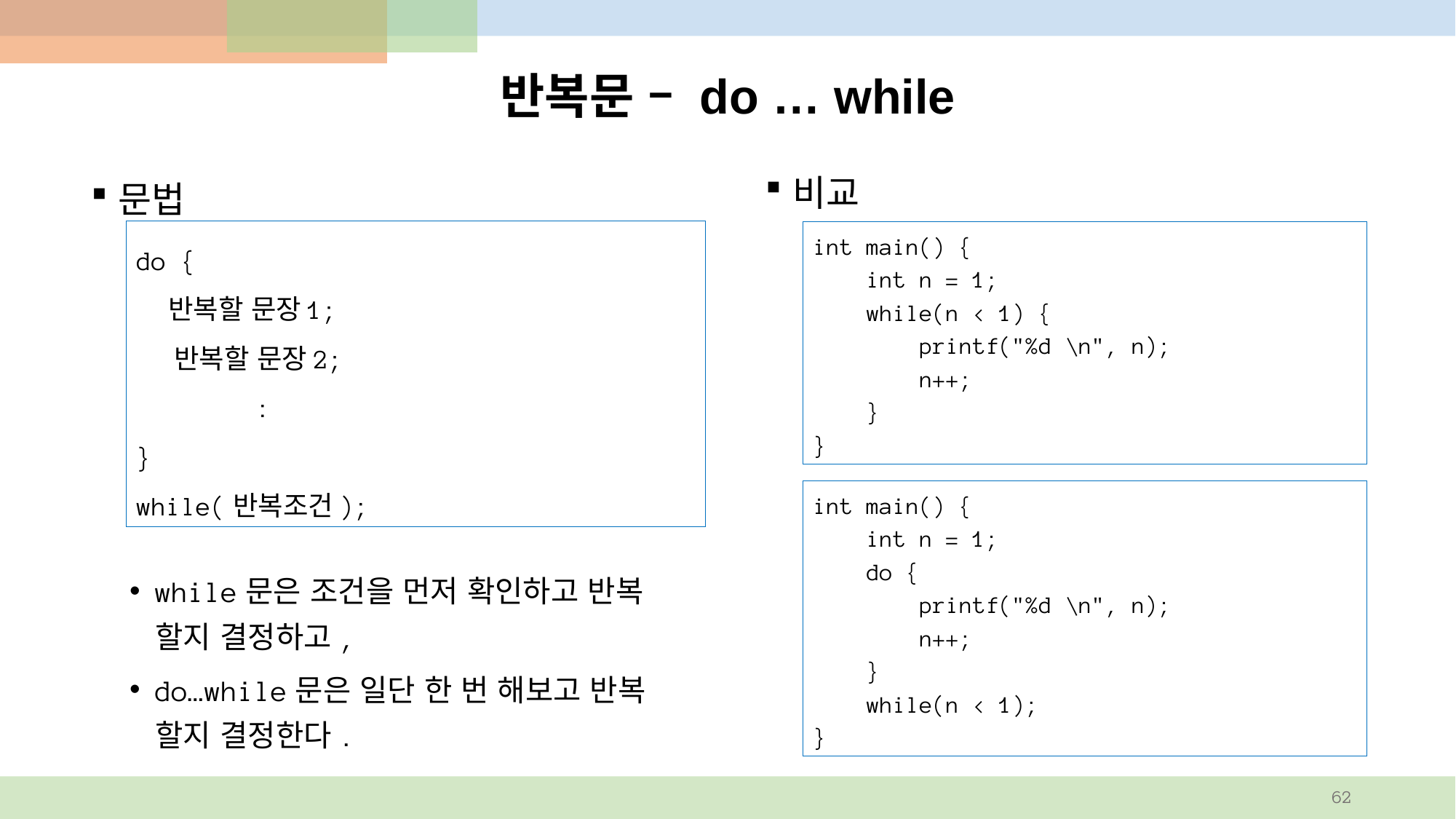

# 반복문 – do … while
비교
문법

while문은 조건을 먼저 확인하고 반복 할지 결정하고,
do…while문은 일단 한 번 해보고 반복 할지 결정한다.
do {
    반복할 문장1;
    반복할 문장2;
        :
}
while(반복조건);
int main() {
    int n = 1;
    while(n < 1) {
        printf("%d \n", n);
        n++;
    }
}
int main() {
    int n = 1;
    do {
        printf("%d \n", n);
        n++;
    }
    while(n < 1);
}
62